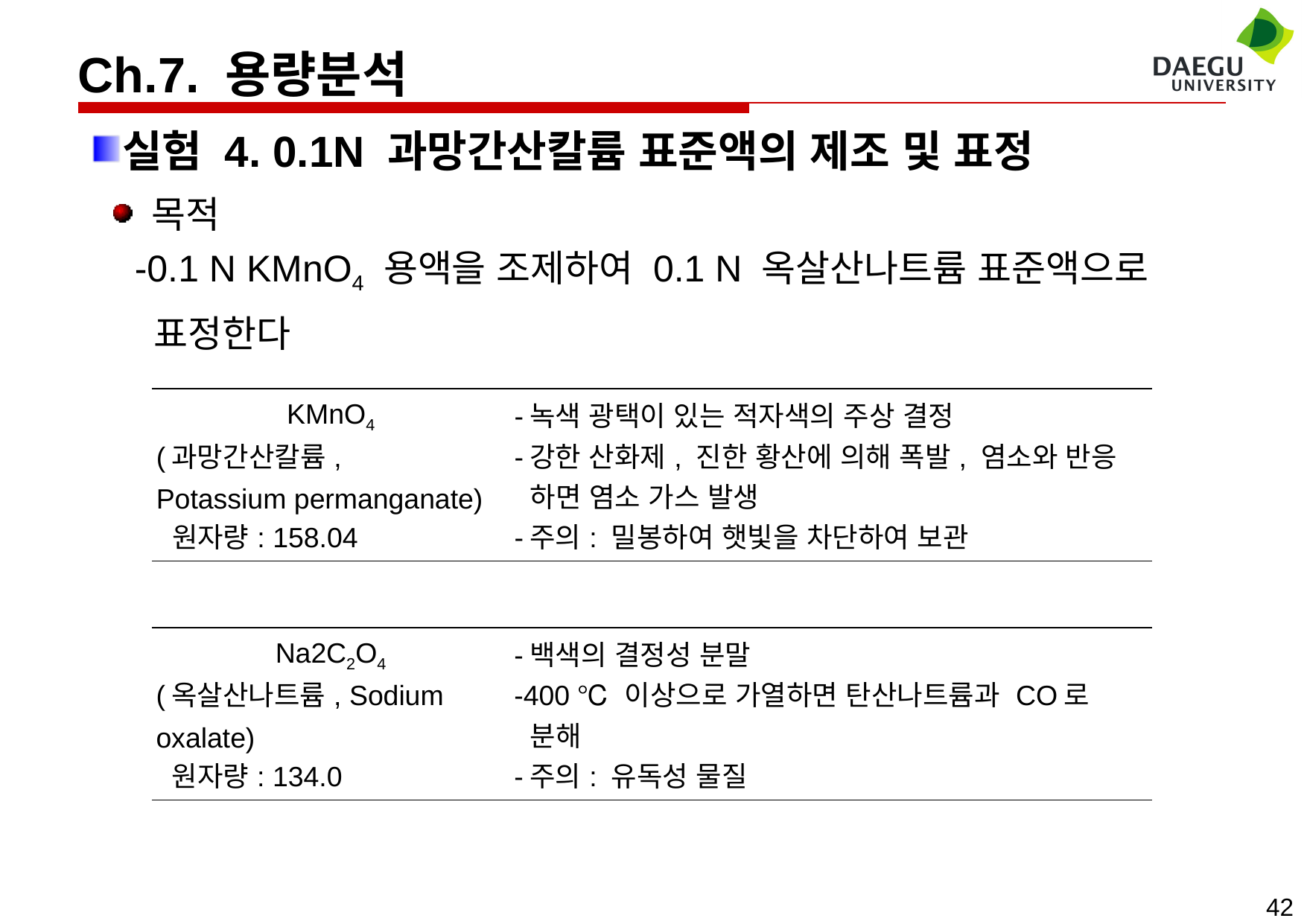

Ch.7. 용량분석
실험 4. 0.1N 과망간산칼륨 표준액의 제조 및 표정
 목적
  -0.1 N KMnO4 용액을 조제하여 0.1 N 옥살산나트륨 표준액으로
   표정한다

| KMnO4 (과망간산칼륨, Potassium permanganate) 원자량: 158.04 | -녹색 광택이 있는 적자색의 주상 결정 -강한 산화제, 진한 황산에 의해 폭발, 염소와 반응 하면 염소 가스 발생 -주의: 밀봉하여 햇빛을 차단하여 보관 |
| --- | --- |
| Na2C2O4 (옥살산나트륨, Sodium oxalate) 원자량: 134.0 | -백색의 결정성 분말 -400 ℃ 이상으로 가열하면 탄산나트륨과 CO로 분해 -주의: 유독성 물질 |
| --- | --- |
42